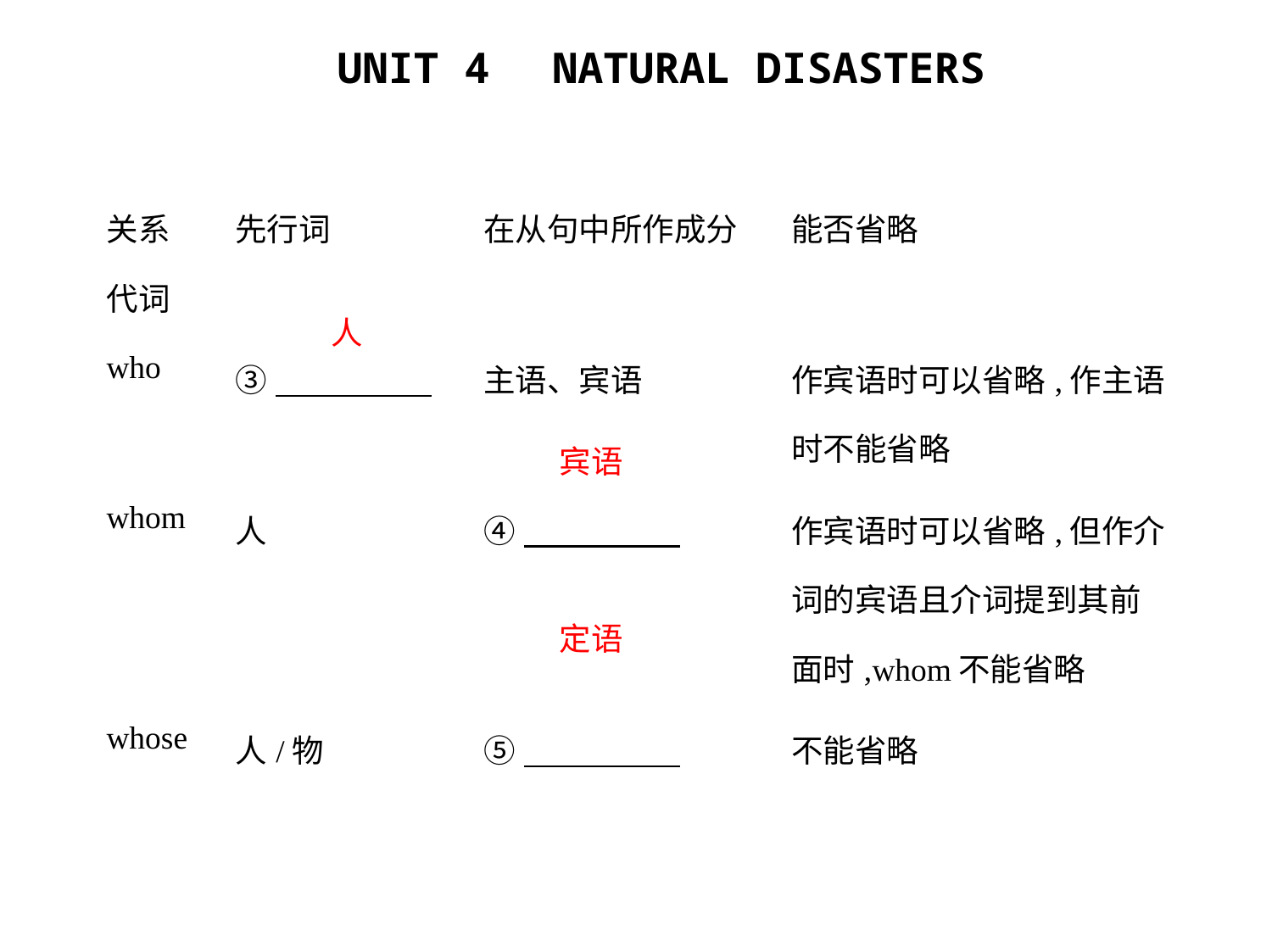

| 关系 代词 | 先行词 | 在从句中所作成分 | 能否省略 |
| --- | --- | --- | --- |
| who | ③ | 主语、宾语 | 作宾语时可以省略,作主语时不能省略 |
| whom | 人 | ④ | 作宾语时可以省略,但作介词的宾语且介词提到其前面时,whom不能省略 |
| whose | 人/物 | ⑤ | 不能省略 |
人
宾语
定语